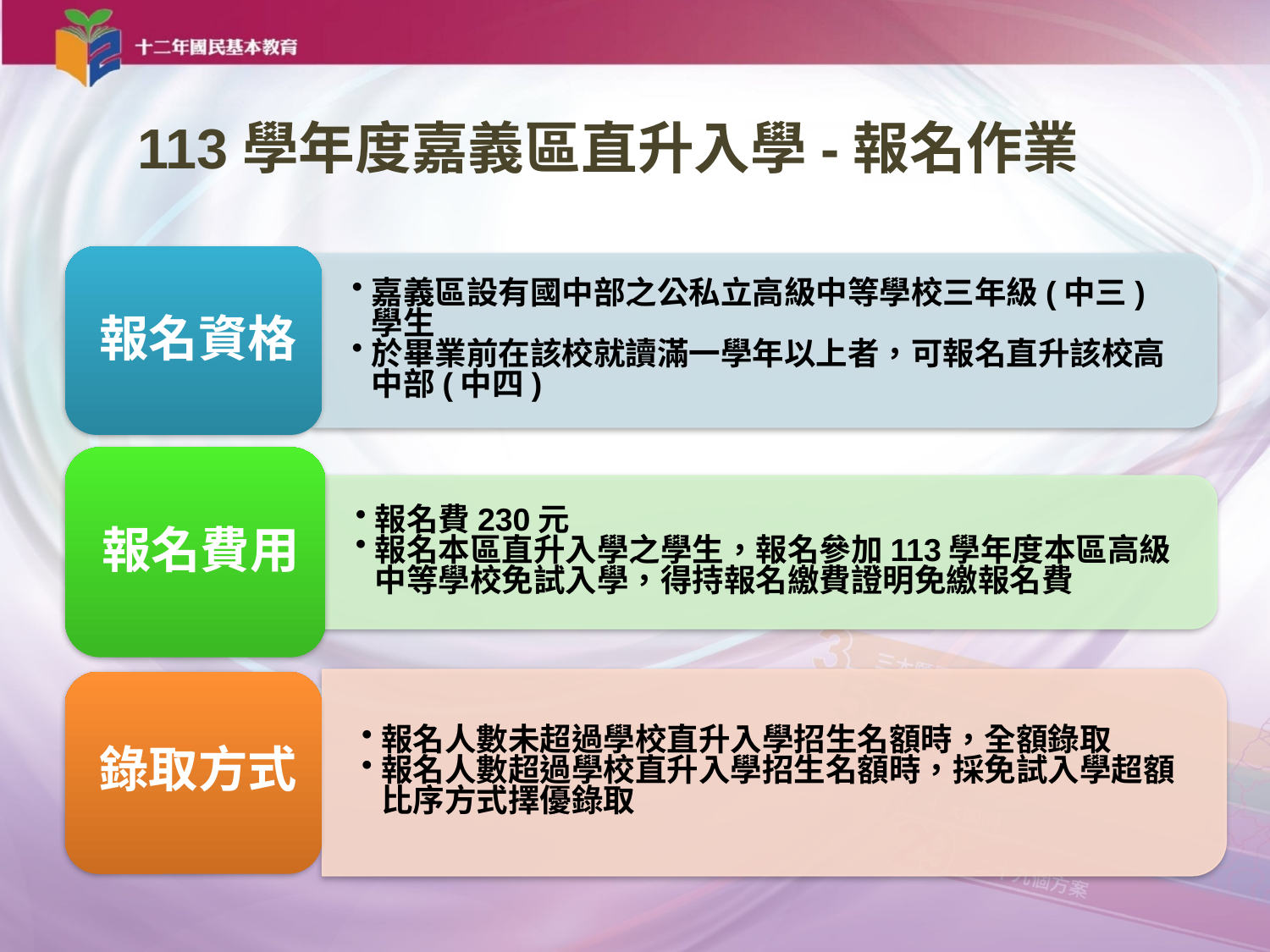

# 113學年度嘉義區直升入學-報名作業
嘉義區設有國中部之公私立高級中等學校三年級(中三)學生
於畢業前在該校就讀滿一學年以上者，可報名直升該校高中部(中四)
報名資格
報名費230元
報名本區直升入學之學生，報名參加113學年度本區高級中等學校免試入學，得持報名繳費證明免繳報名費
報名費用
報名人數未超過學校直升入學招生名額時，全額錄取
報名人數超過學校直升入學招生名額時，採免試入學超額比序方式擇優錄取
錄取方式